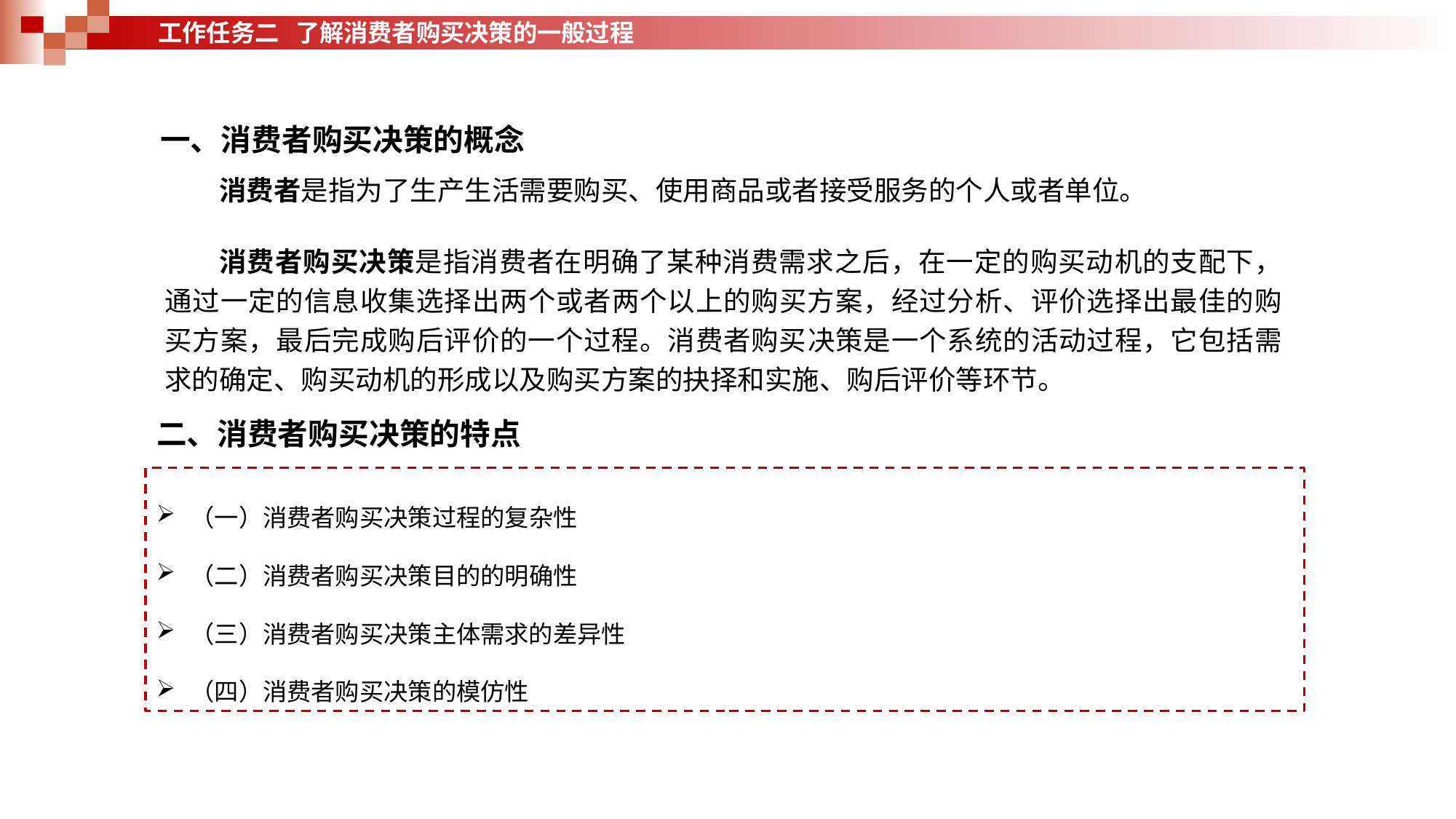

工作任务二   了解消费者购买决策的一般过程
一、消费者购买决策的概念
消费者是指为了生产生活需要购买、使用商品或者接受服务的个人或者单位。

消费者购买决策是指消费者在明确了某种消费需求之后，在一定的购买动机的支配下，通过一定的信息收集选择出两个或者两个以上的购买方案，经过分析、评价选择出最佳的购买方案，最后完成购后评价的一个过程。消费者购买决策是一个系统的活动过程，它包括需求的确定、购买动机的形成以及购买方案的抉择和实施、购后评价等环节。
二、消费者购买决策的特点
（一）消费者购买决策过程的复杂性
（二）消费者购买决策目的的明确性
（三）消费者购买决策主体需求的差异性
（四）消费者购买决策的模仿性